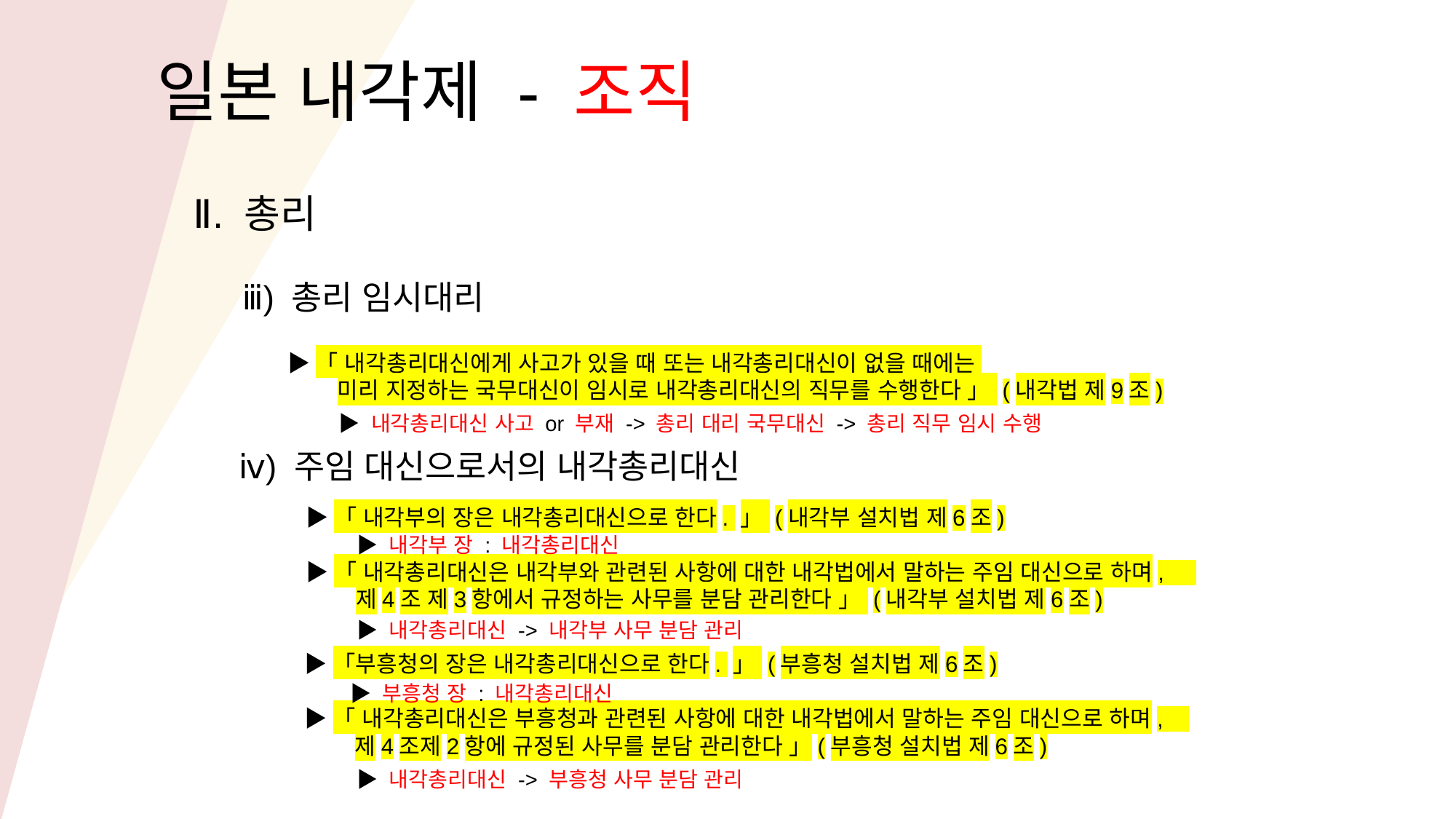

일본 내각제 - 조직
Ⅱ. 총리
ⅲ) 총리 임시대리
▶「 내각총리대신에게 사고가 있을 때 또는 내각총리대신이 없을 때에는
       미리 지정하는 국무대신이 임시로 내각총리대신의 직무를 수행한다 」 (내각법 제9조)
▶ 내각총리대신 사고 or 부재 -> 총리 대리 국무대신 -> 총리 직무 임시 수행
ⅳ) 주임 대신으로서의 내각총리대신
▶「 내각부의 장은 내각총리대신으로 한다. 」 (내각부 설치법 제6조)

▶「 내각총리대신은 내각부와 관련된 사항에 대한 내각법에서 말하는 주임 대신으로 하며,
       제4조 제3항에서 규정하는 사무를 분담 관리한다 」 (내각부 설치법 제6조)
▶ 내각부 장 : 내각총리대신
▶ 내각총리대신 -> 내각부 사무 분담 관리
▶「부흥청의 장은 내각총리대신으로 한다. 」 (부흥청 설치법 제6조)

▶「 내각총리대신은 부흥청과 관련된 사항에 대한 내각법에서 말하는 주임 대신으로 하며,
       제4조제2항에 규정된 사무를 분담 관리한다 」(부흥청 설치법 제6조)
▶ 부흥청 장 : 내각총리대신
▶ 내각총리대신 -> 부흥청 사무 분담 관리